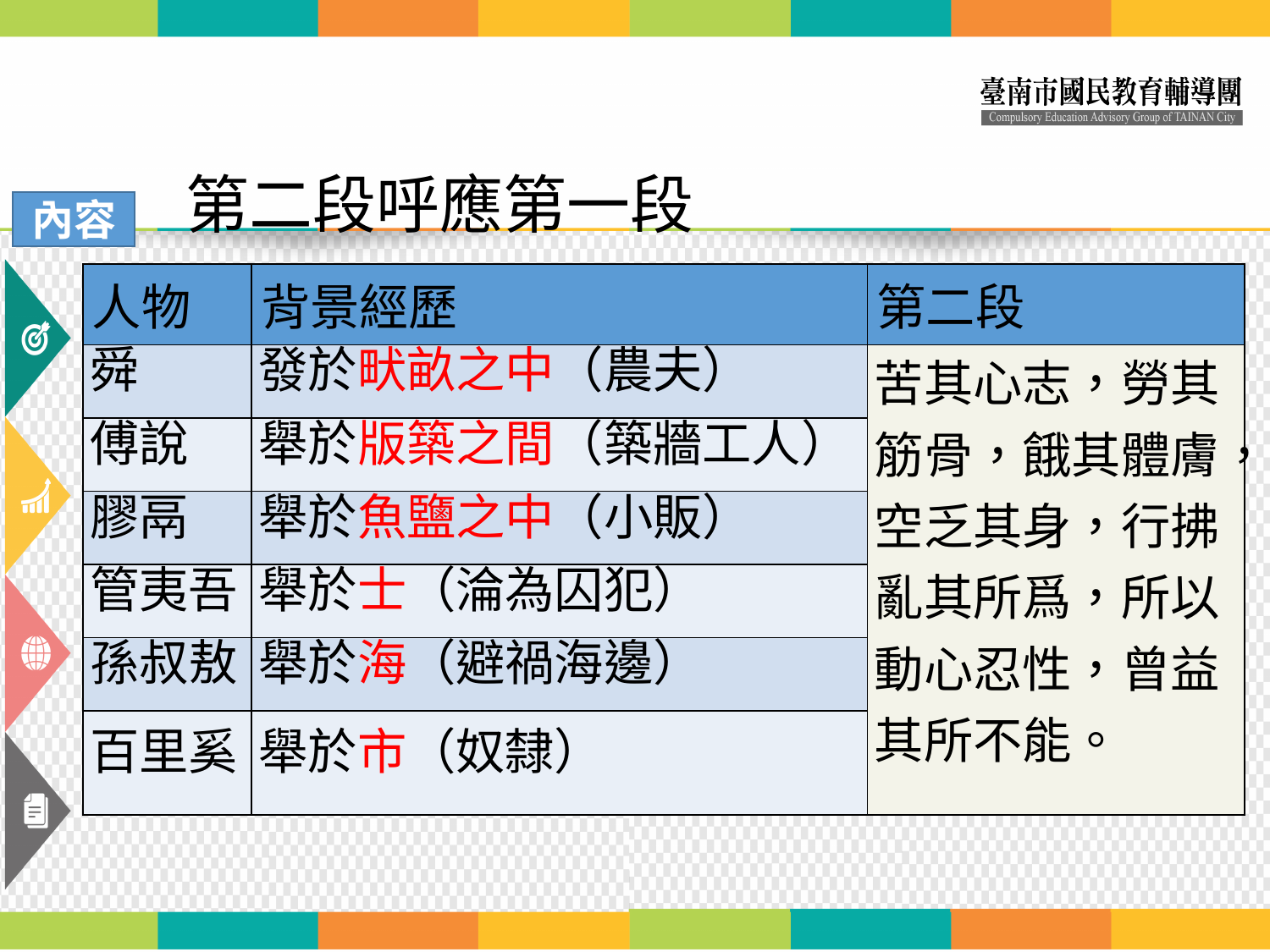

# 第二段呼應第一段
內容
| 人物 | 背景經歷 | 第二段 |
| --- | --- | --- |
| 舜 | 發於畎畝之中（農夫） | 苦其心志，勞其筋骨，餓其體膚，空乏其身，行拂亂其所爲，所以動心忍性，曾益 其所不能。 |
| 傅說 | 舉於版築之間（築牆工人） |  |
| 膠鬲 | 舉於魚鹽之中（小販） |  |
| 管夷吾 | 舉於士（淪為囚犯） |  |
| 孫叔敖 | 舉於海（避禍海邊） |  |
| 百里奚 | 舉於市（奴隸） |  |